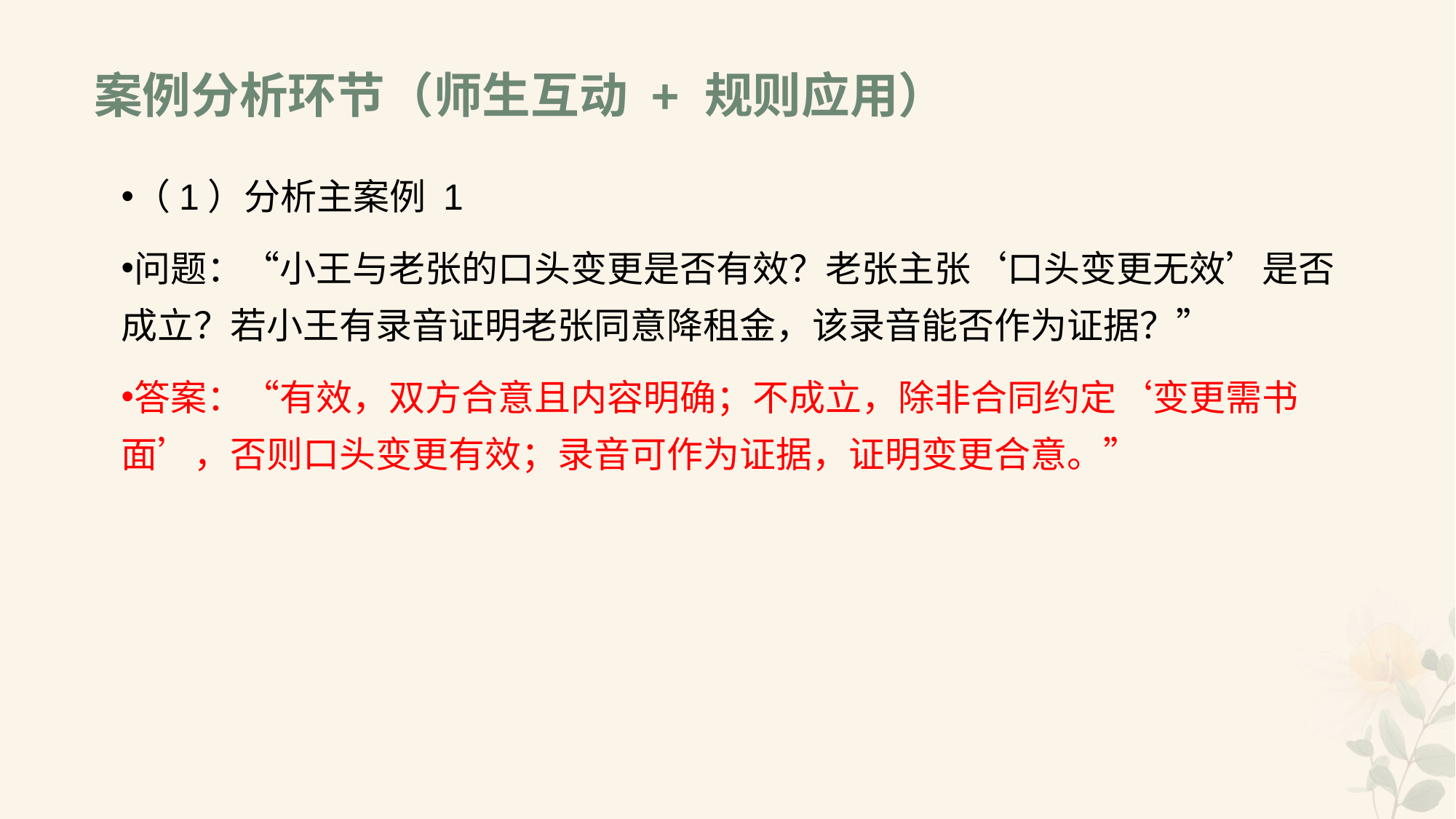

# 案例分析环节（师生互动 + 规则应用）
（1）分析主案例 1
问题：“小王与老张的口头变更是否有效？老张主张‘口头变更无效’是否成立？若小王有录音证明老张同意降租金，该录音能否作为证据？”
答案：“有效，双方合意且内容明确；不成立，除非合同约定‘变更需书面’，否则口头变更有效；录音可作为证据，证明变更合意。”